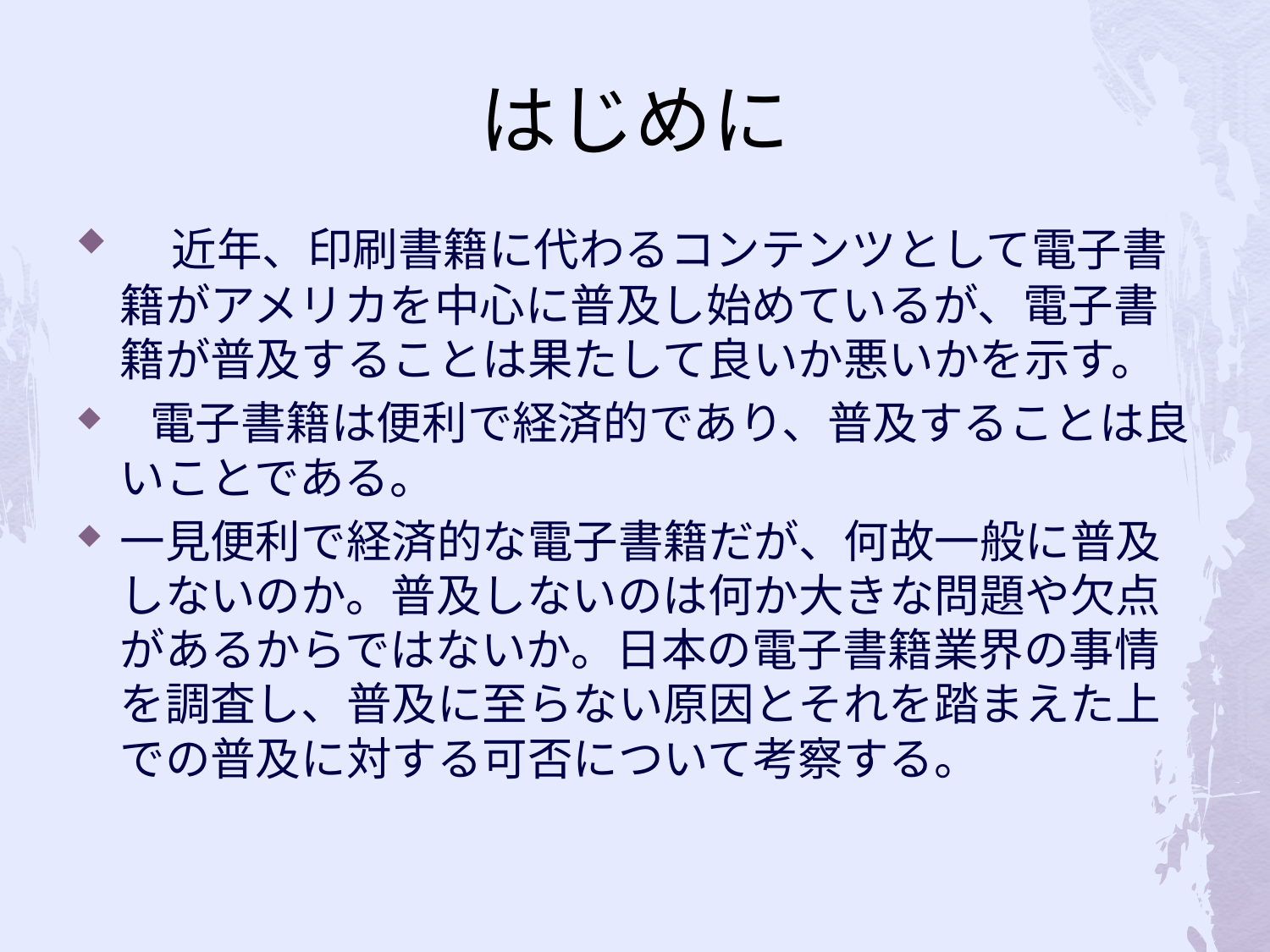

# はじめに
　近年、印刷書籍に代わるコンテンツとして電子書籍がアメリカを中心に普及し始めているが、電子書籍が普及することは果たして良いか悪いかを示す。
  電子書籍は便利で経済的であり、普及することは良いことである。
一見便利で経済的な電子書籍だが、何故一般に普及しないのか。普及しないのは何か大きな問題や欠点があるからではないか。日本の電子書籍業界の事情を調査し、普及に至らない原因とそれを踏まえた上での普及に対する可否について考察する。